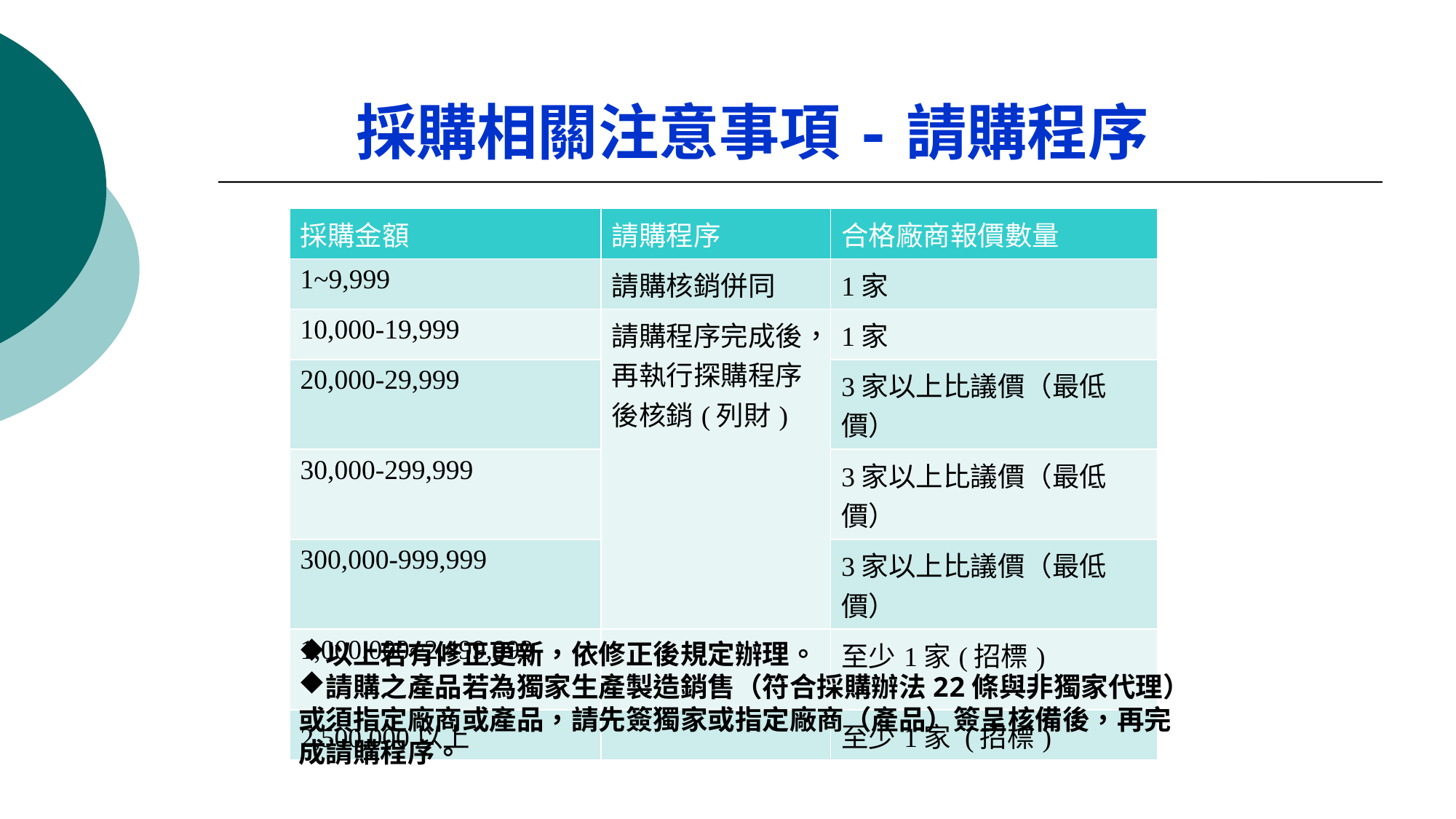

採購相關注意事項-請購程序
| 採購金額 | 請購程序 | 合格廠商報價數量 |
| --- | --- | --- |
| 1~9,999 | 請購核銷併同 | 1家 |
| 10,000-19,999 | 請購程序完成後，再執行探購程序後核銷(列財) | 1家 |
| 20,000-29,999 |  | 3家以上比議價（最低價） |
| 30,000-299,999 |  | 3家以上比議價（最低價） |
| 300,000-999,999 |  | 3家以上比議價（最低價） |
| 1,000,000~2,499,999 |  | 至少1家(招標) |
| 2,500,000以上 |  | 至少1家 (招標) |
以上若有修正更新，依修正後規定辦理。
請購之產品若為獨家生產製造銷售（符合採購辦法22條與非獨家代理）或須指定廠商或產品，請先簽獨家或指定廠商（產品）簽呈核備後，再完成請購程序。